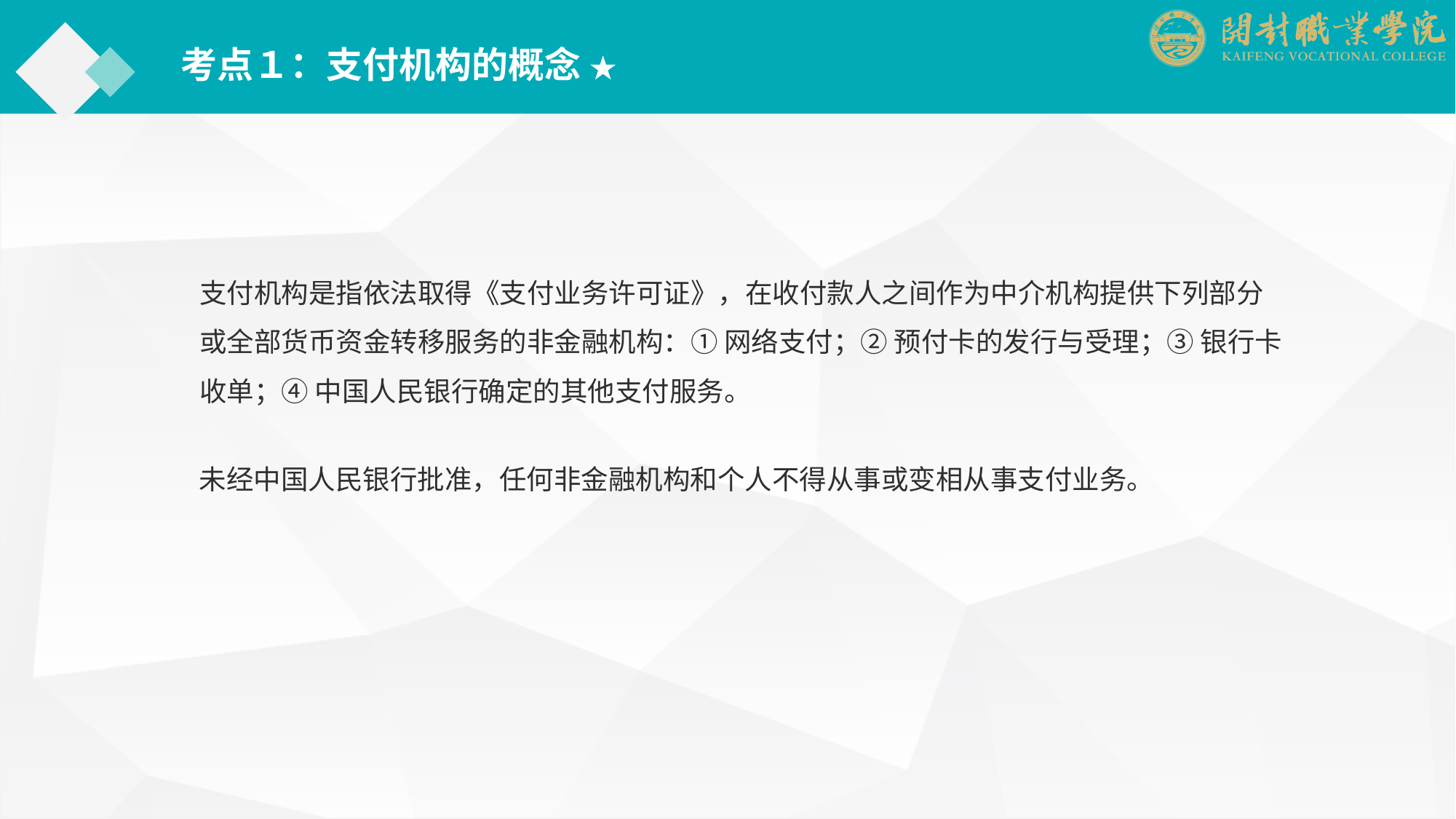

考点１：支付机构的概念 ★
支付机构是指依法取得《支付业务许可证》，在收付款人之间作为中介机构提供下列部分或全部货币资金转移服务的非金融机构：① 网络支付；② 预付卡的发行与受理；③ 银行卡收单；④ 中国人民银行确定的其他支付服务。
未经中国人民银行批准，任何非金融机构和个人不得从事或变相从事支付业务。